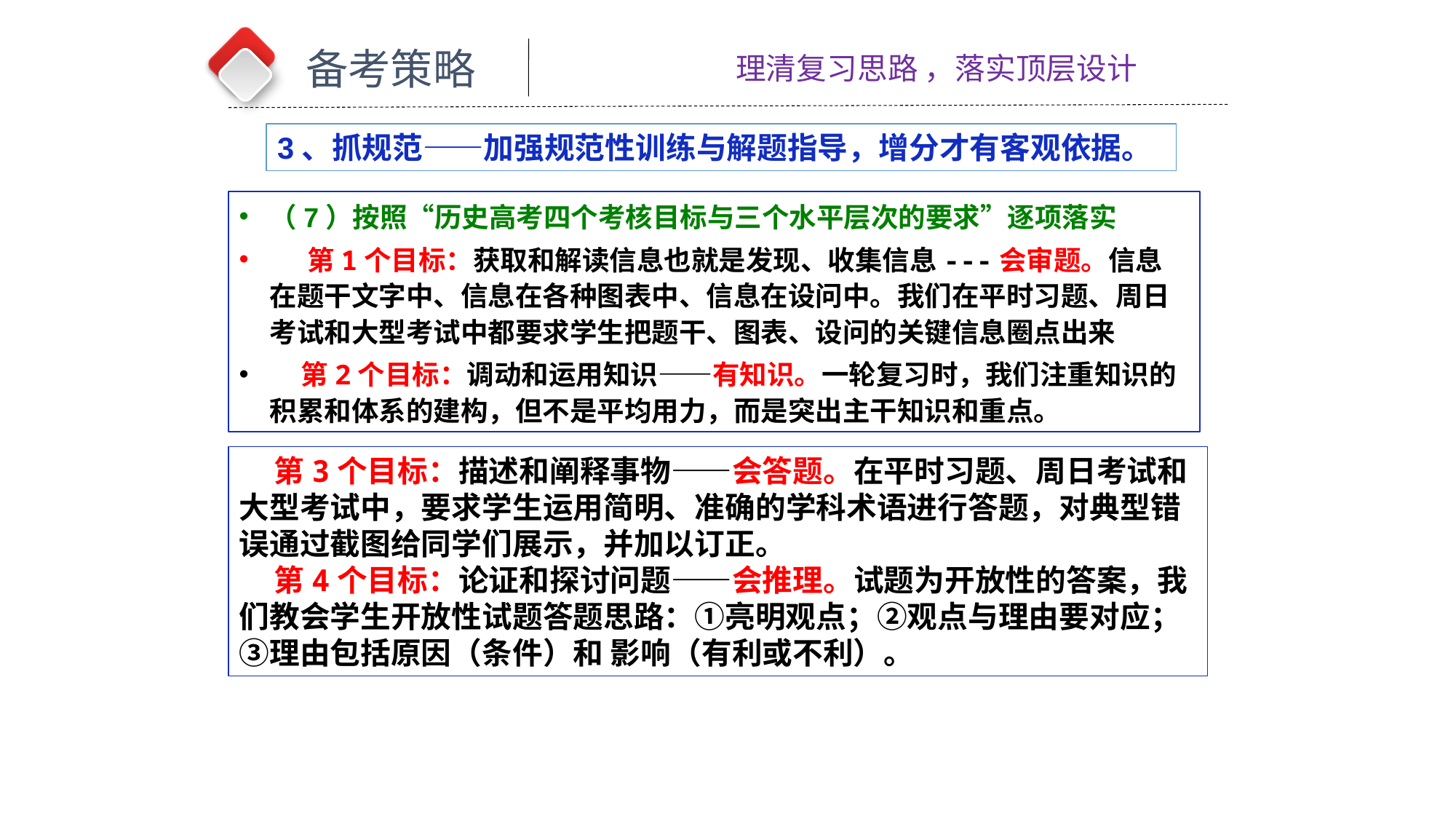

备考策略
理清复习思路 ，落实顶层设计

3、抓规范——加强规范性训练与解题指导，增分才有客观依据。
（7）按照“历史高考四个考核目标与三个水平层次的要求”逐项落实
     第1个目标：获取和解读信息也就是发现、收集信息---会审题。信息在题干文字中、信息在各种图表中、信息在设问中。我们在平时习题、周日考试和大型考试中都要求学生把题干、图表、设问的关键信息圈点出来
    第2个目标：调动和运用知识——有知识。一轮复习时，我们注重知识的积累和体系的建构，但不是平均用力，而是突出主干知识和重点。
    第3个目标：描述和阐释事物——会答题。在平时习题、周日考试和大型考试中，要求学生运用简明、准确的学科术语进行答题，对典型错误通过截图给同学们展示，并加以订正。
    第4个目标：论证和探讨问题——会推理。试题为开放性的答案，我们教会学生开放性试题答题思路：①亮明观点；②观点与理由要对应；③理由包括原因（条件）和 影响（有利或不利）。